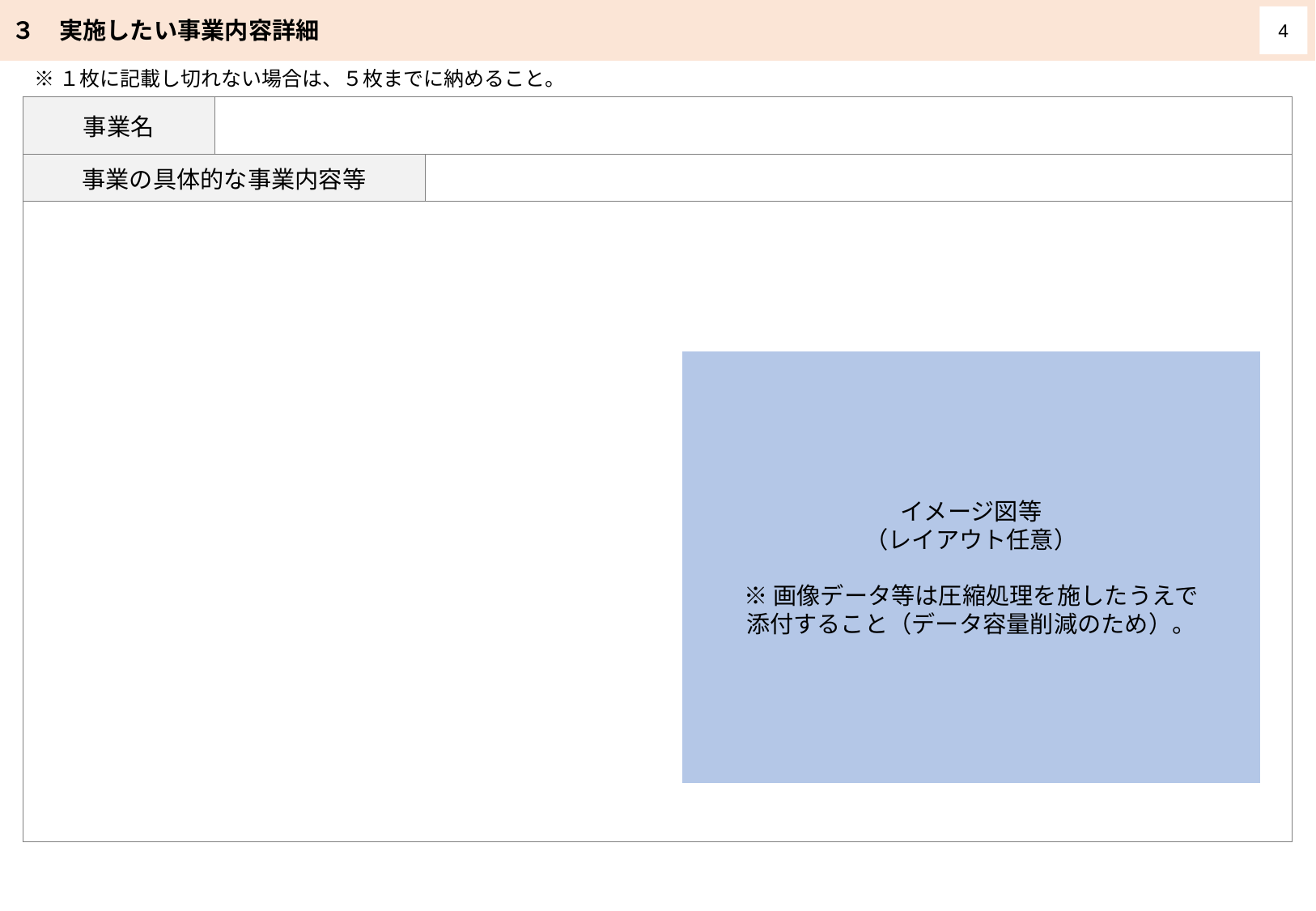

３　実施したい事業内容詳細
4
※１枚に記載し切れない場合は、５枚までに納めること。
| 事業名 |  |  |
| --- | --- | --- |
| 事業の具体的な事業内容等 |  |  |
|  |  |  |
イメージ図等
（レイアウト任意）

※画像データ等は圧縮処理を施したうえで
添付すること（データ容量削減のため）。